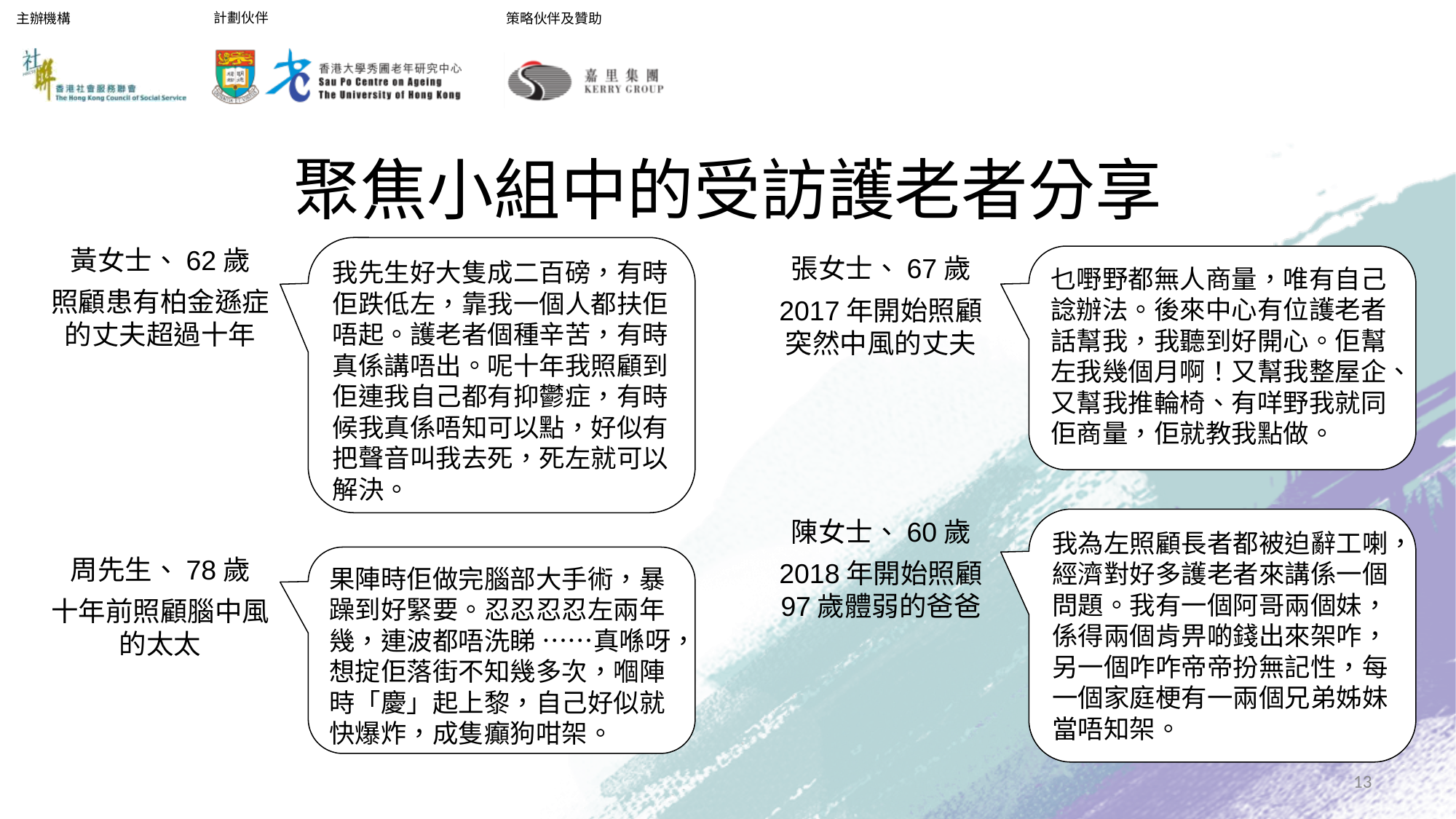

# 聚焦小組中的受訪護老者分享
黃女士、62歲
照顧患有柏金遜症的丈夫超過十年
我先生好大隻成二百磅，有時佢跌低左，靠我一個人都扶佢唔起。護老者個種辛苦，有時真係講唔出。呢十年我照顧到佢連我自己都有抑鬱症，有時候我真係唔知可以點，好似有把聲音叫我去死，死左就可以解決。

張女士、67歲
2017年開始照顧
突然中風的丈夫
乜嘢野都無人商量，唯有自己諗辦法。後來中心有位護老者話幫我，我聽到好開心。佢幫左我幾個月啊！又幫我整屋企、又幫我推輪椅、有咩野我就同佢商量，佢就教我點做。
陳女士、60歲
2018年開始照顧
97歲體弱的爸爸
我為左照顧長者都被迫辭工喇，經濟對好多護老者來講係一個問題。我有一個阿哥兩個妹，係得兩個肯畀啲錢出來架咋，另一個咋咋帝帝扮無記性，每一個家庭梗有一兩個兄弟姊妹當唔知架。
周先生、78歲
十年前照顧腦中風的太太
果陣時佢做完腦部大手術，暴躁到好緊要。忍忍忍忍左兩年幾，連波都唔洗睇 ⋯⋯真喺呀，想掟佢落街不知幾多次，嗰陣時「慶」起上黎，自己好似就快爆炸，成隻癲狗咁架。
13